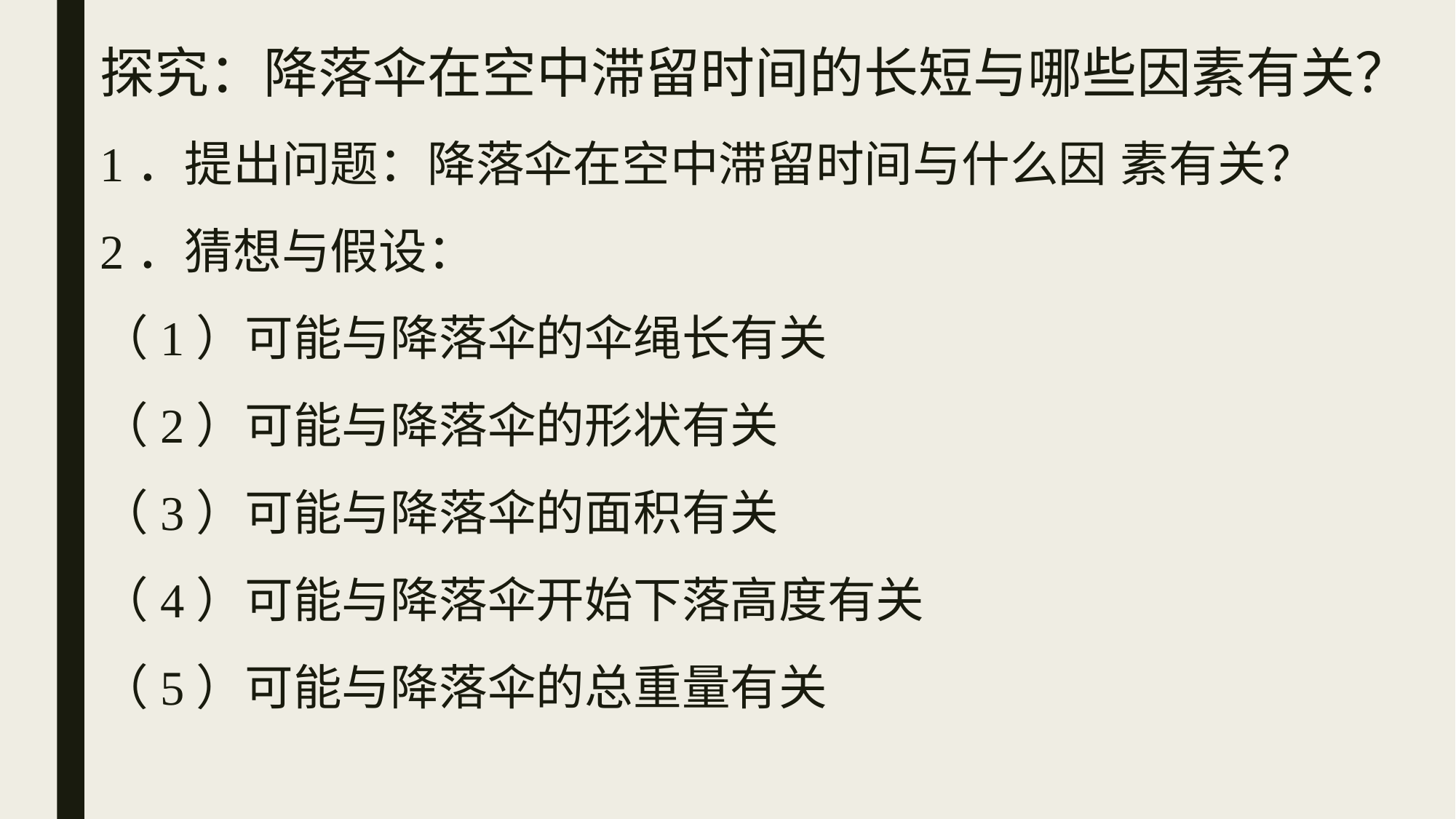

探究：降落伞在空中滞留时间的长短与哪些因素有关？
1．提出问题：降落伞在空中滞留时间与什么因 素有关？
2．猜想与假设：
（1）可能与降落伞的伞绳长有关
（2）可能与降落伞的形状有关
（3）可能与降落伞的面积有关
（4）可能与降落伞开始下落高度有关
（5）可能与降落伞的总重量有关